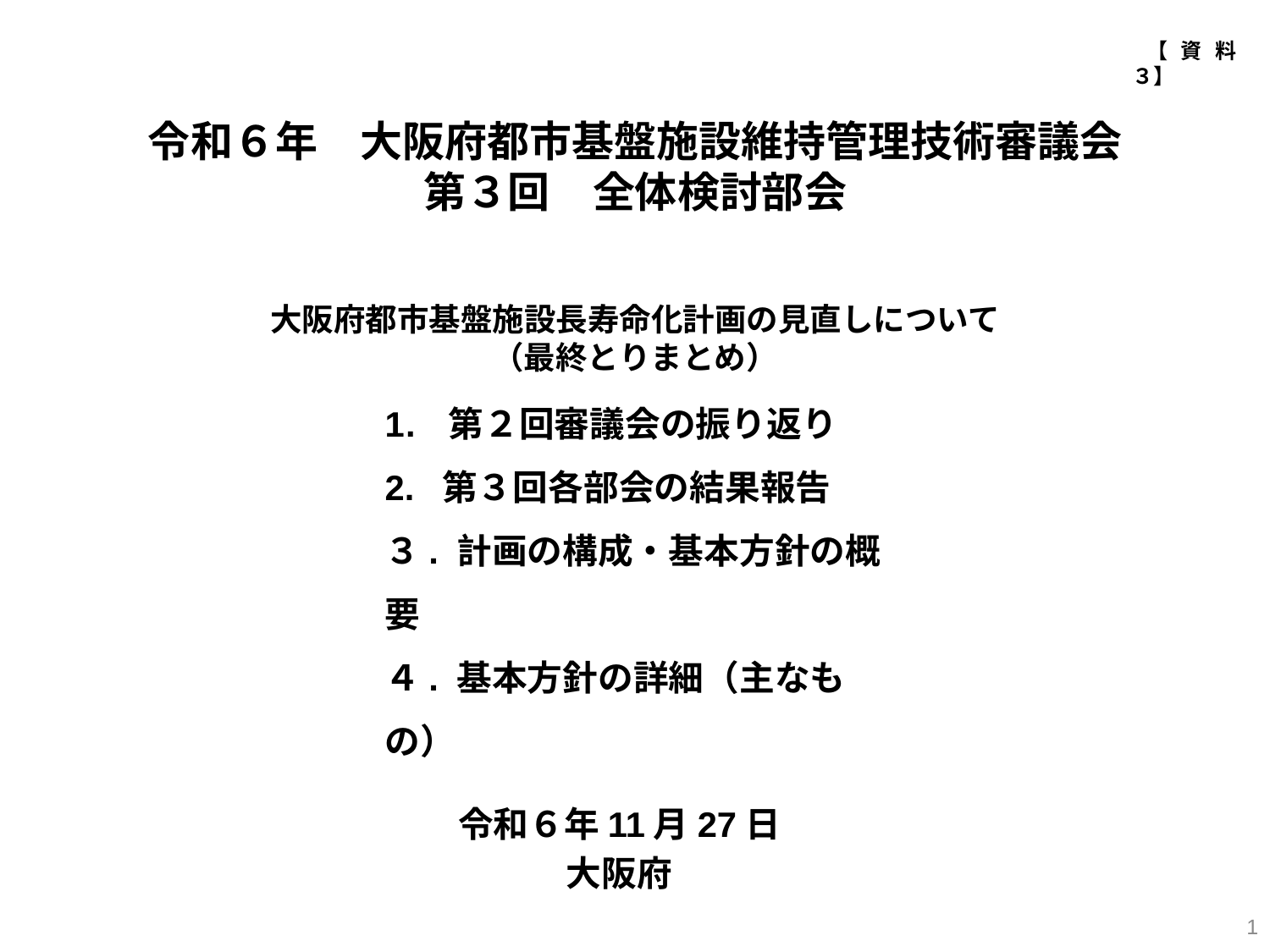

【資料３】
令和６年　大阪府都市基盤施設維持管理技術審議会
第３回　全体検討部会
大阪府都市基盤施設長寿命化計画の見直しについて
（最終とりまとめ）
第２回審議会の振り返り
2.  第３回各部会の結果報告
３. 計画の構成・基本方針の概要
４. 基本方針の詳細（主なもの）
令和６年11月27日
大阪府
1